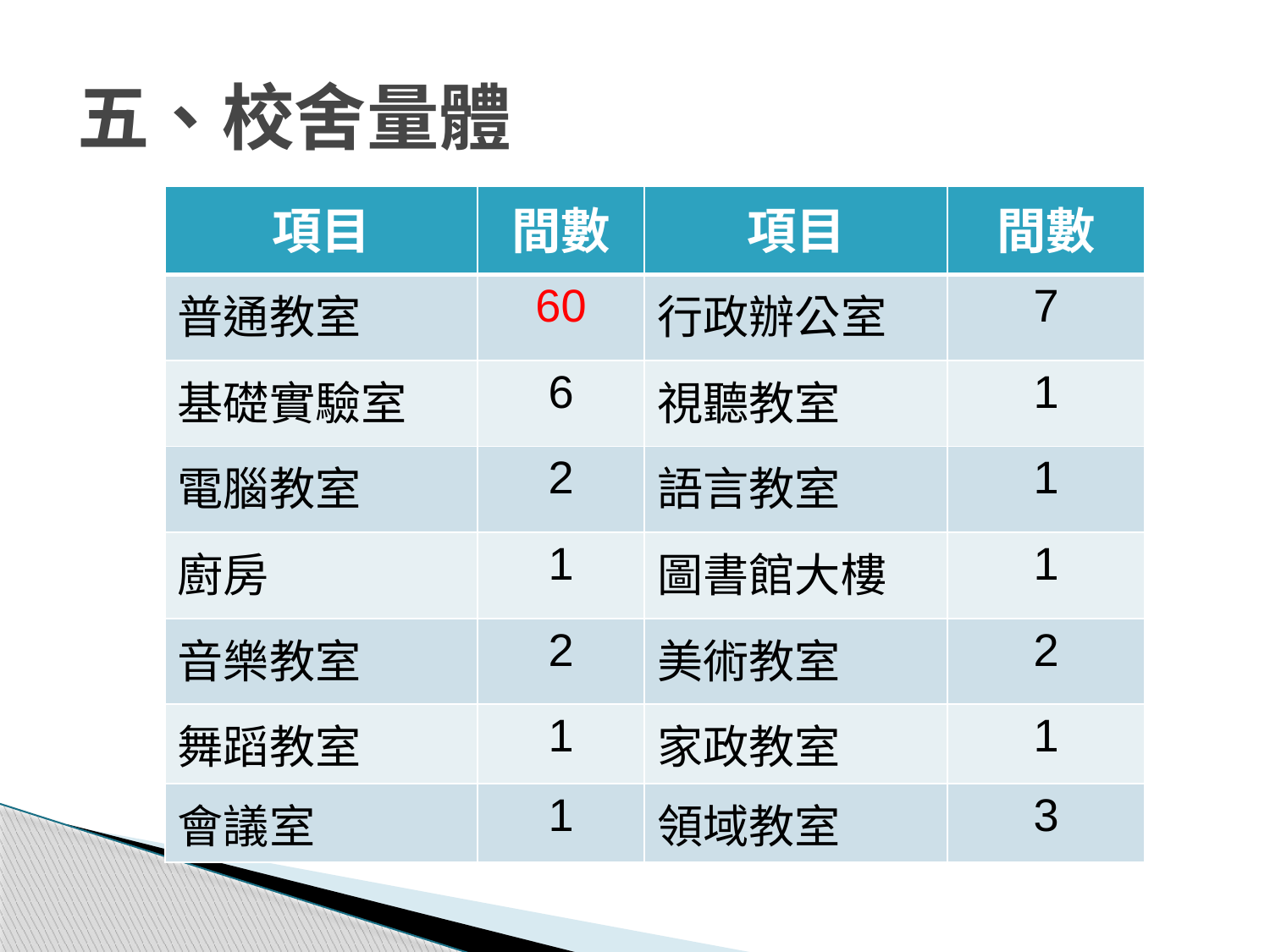

# 五、校舍量體
| 項目 | 間數 | 項目 | 間數 |
| --- | --- | --- | --- |
| 普通教室 | 60 | 行政辦公室 | 7 |
| 基礎實驗室 | 6 | 視聽教室 | 1 |
| 電腦教室 | 2 | 語言教室 | 1 |
| 廚房 | 1 | 圖書館大樓 | 1 |
| 音樂教室 | 2 | 美術教室 | 2 |
| 舞蹈教室 | 1 | 家政教室 | 1 |
| 會議室 | 1 | 領域教室 | 3 |